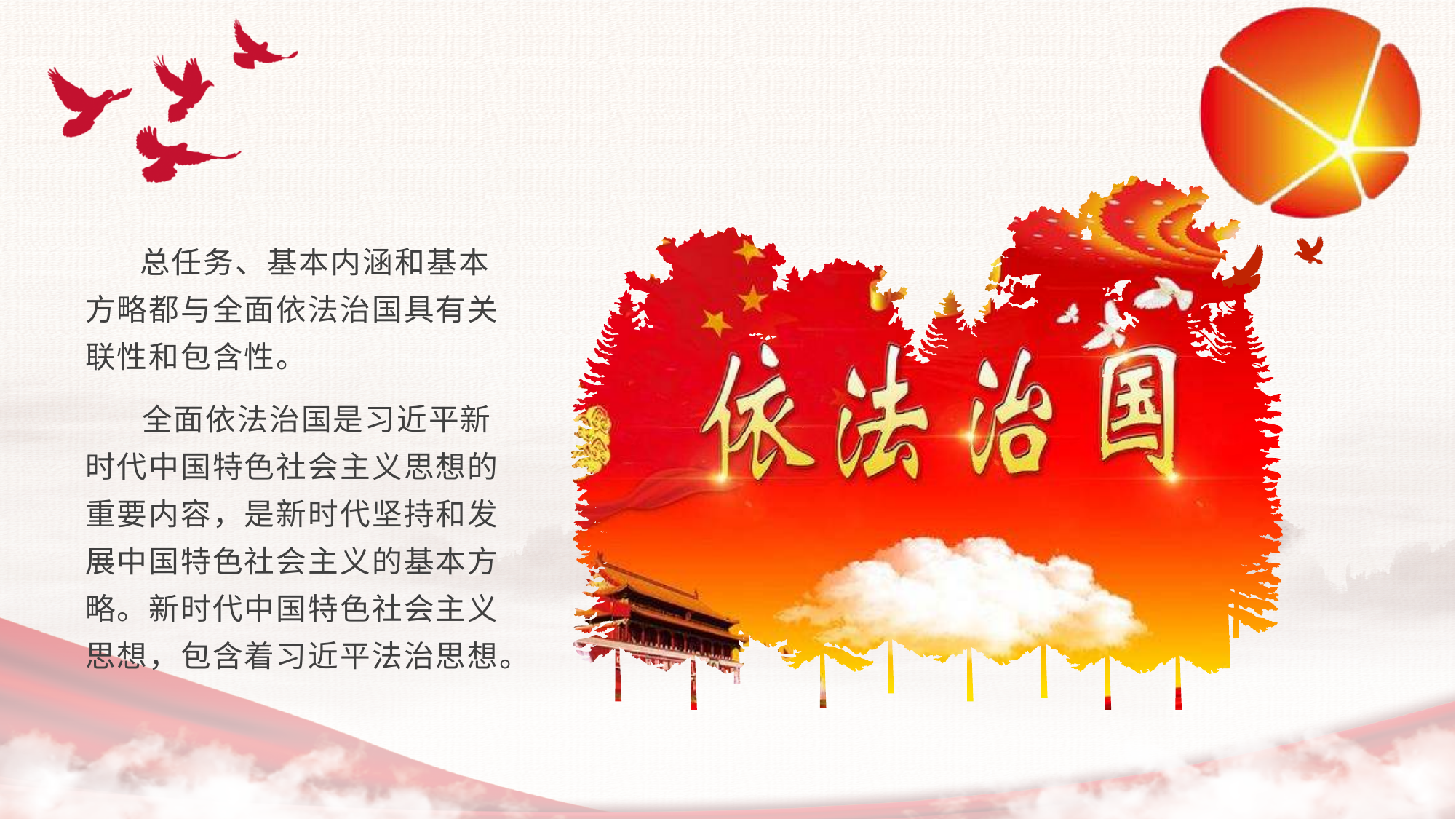

总任务、基本内涵和基本方略都与全面依法治国具有关联性和包含性。
      全面依法治国是习近平新时代中国特色社会主义思想的重要内容，是新时代坚持和发展中国特色社会主义的基本方略。新时代中国特色社会主义思想，包含着习近平法治思想。